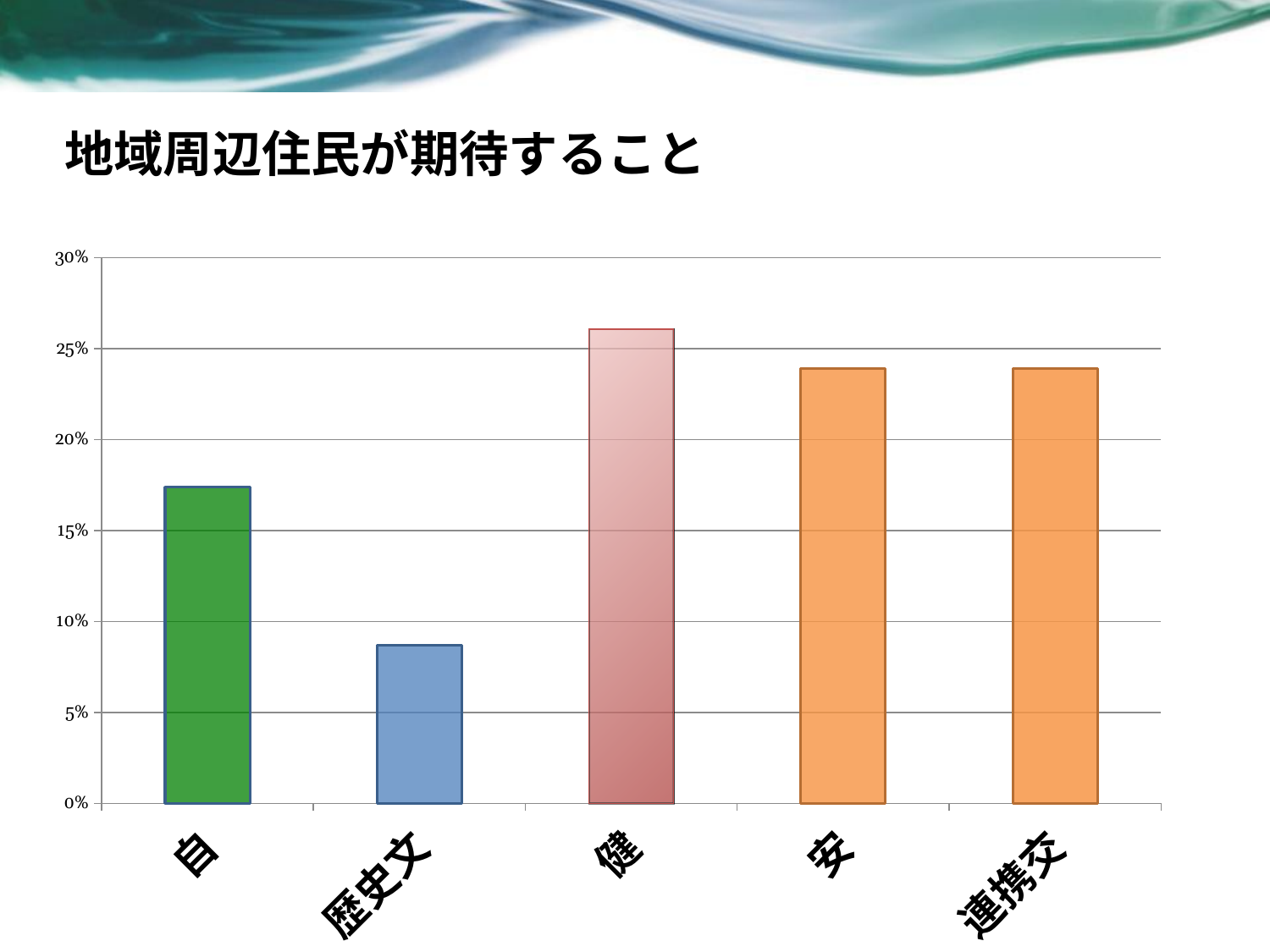

地域周辺住民が期待すること

### Chart

| Category |  |
|---|---|
| 自然・環境 | 0.173913043478261 |
| 歴史文化・教育 | 0.0869565217391304 |
| 健康・福祉 | 0.260869565217391 |
| 安心・安全 | 0.239130434782609 |
| 連携交流・にきわい | 0.239130434782609 |